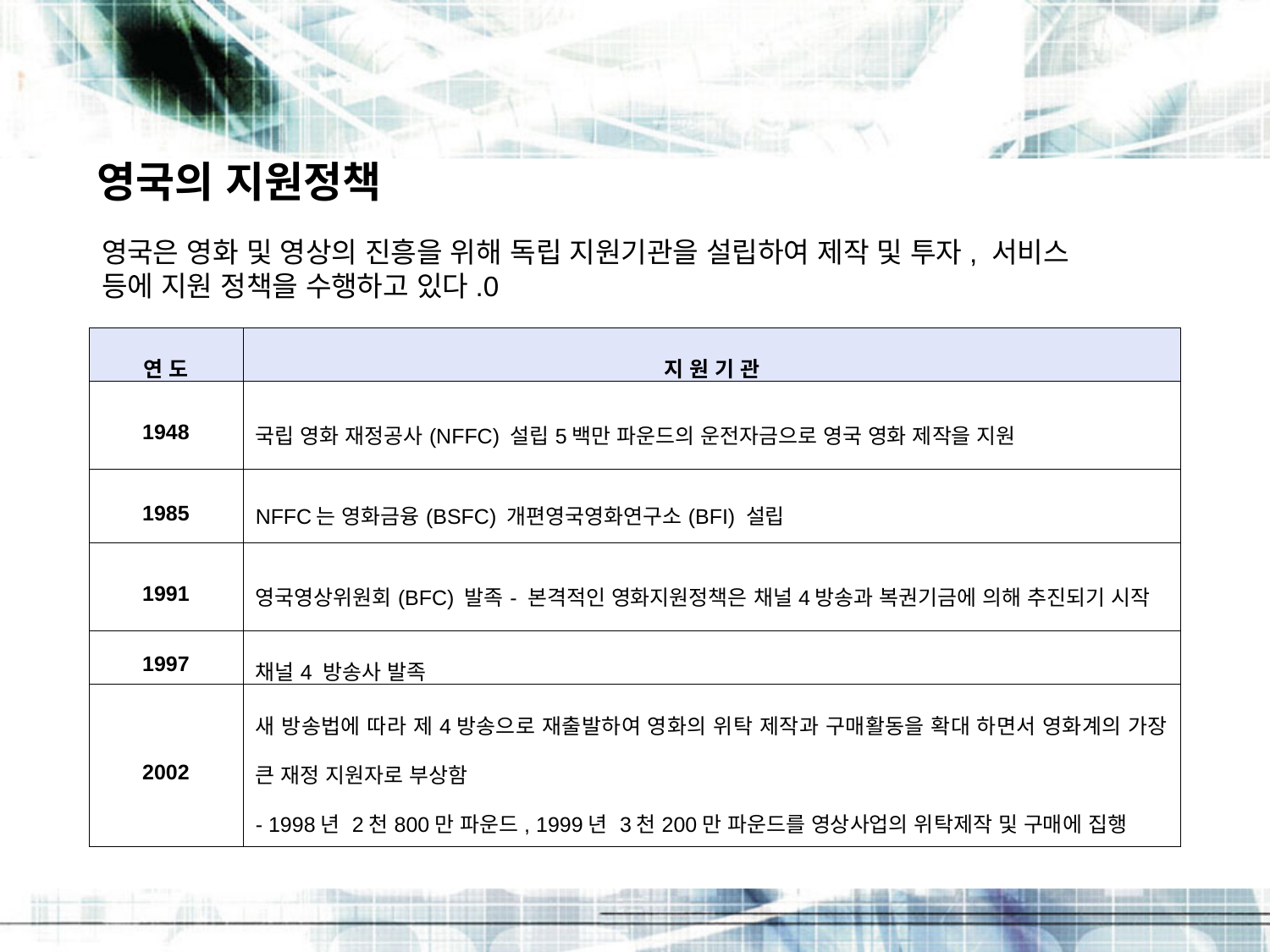

영국의 지원정책
영국은 영화 및 영상의 진흥을 위해 독립 지원기관을 설립하여 제작 및 투자, 서비스
등에 지원 정책을 수행하고 있다.0
| 연 도 | 지 원 기 관 |
| --- | --- |
| 1948 | 국립 영화 재정공사(NFFC) 설립5백만 파운드의 운전자금으로 영국 영화 제작을 지원 |
| 1985 | NFFC는 영화금융(BSFC) 개편영국영화연구소(BFI) 설립 |
| 1991 | 영국영상위원회(BFC) 발족- 본격적인 영화지원정책은 채널4방송과 복권기금에 의해 추진되기 시작 |
| 1997 | 채널4 방송사 발족 |
| 2002 | 새 방송법에 따라 제4방송으로 재출발하여 영화의 위탁 제작과 구매활동을 확대 하면서 영화계의 가장 큰 재정 지원자로 부상함 - 1998년 2천800만 파운드, 1999년 3천200만 파운드를 영상사업의 위탁제작 및 구매에 집행 |